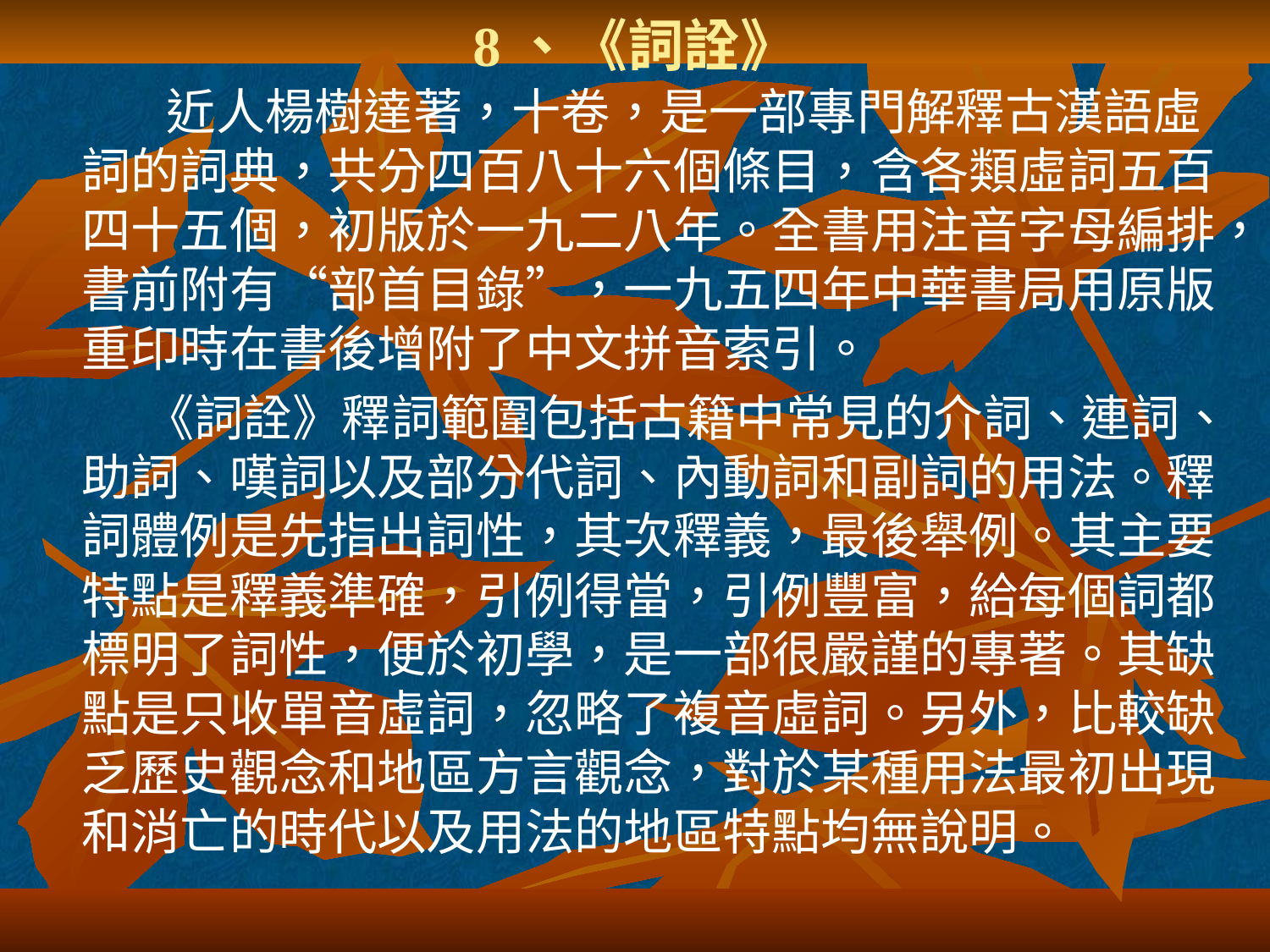

# 8、《詞詮》
           近人楊樹達著，十卷，是一部專門解釋古漢語虛詞的詞典，共分四百八十六個條目，含各類虛詞五百四十五個，初版於一九二八年。全書用注音字母編排，書前附有“部首目錄”，一九五四年中華書局用原版重印時在書後增附了中文拼音索引。
         《詞詮》釋詞範圍包括古籍中常見的介詞、連詞、助詞、嘆詞以及部分代詞、內動詞和副詞的用法。釋詞體例是先指出詞性，其次釋義，最後舉例。其主要特點是釋義準確，引例得當，引例豐富，給每個詞都標明了詞性，便於初學，是一部很嚴謹的專著。其缺點是只收單音虛詞，忽略了複音虛詞。另外，比較缺乏歷史觀念和地區方言觀念，對於某種用法最初出現和消亡的時代以及用法的地區特點均無說明。